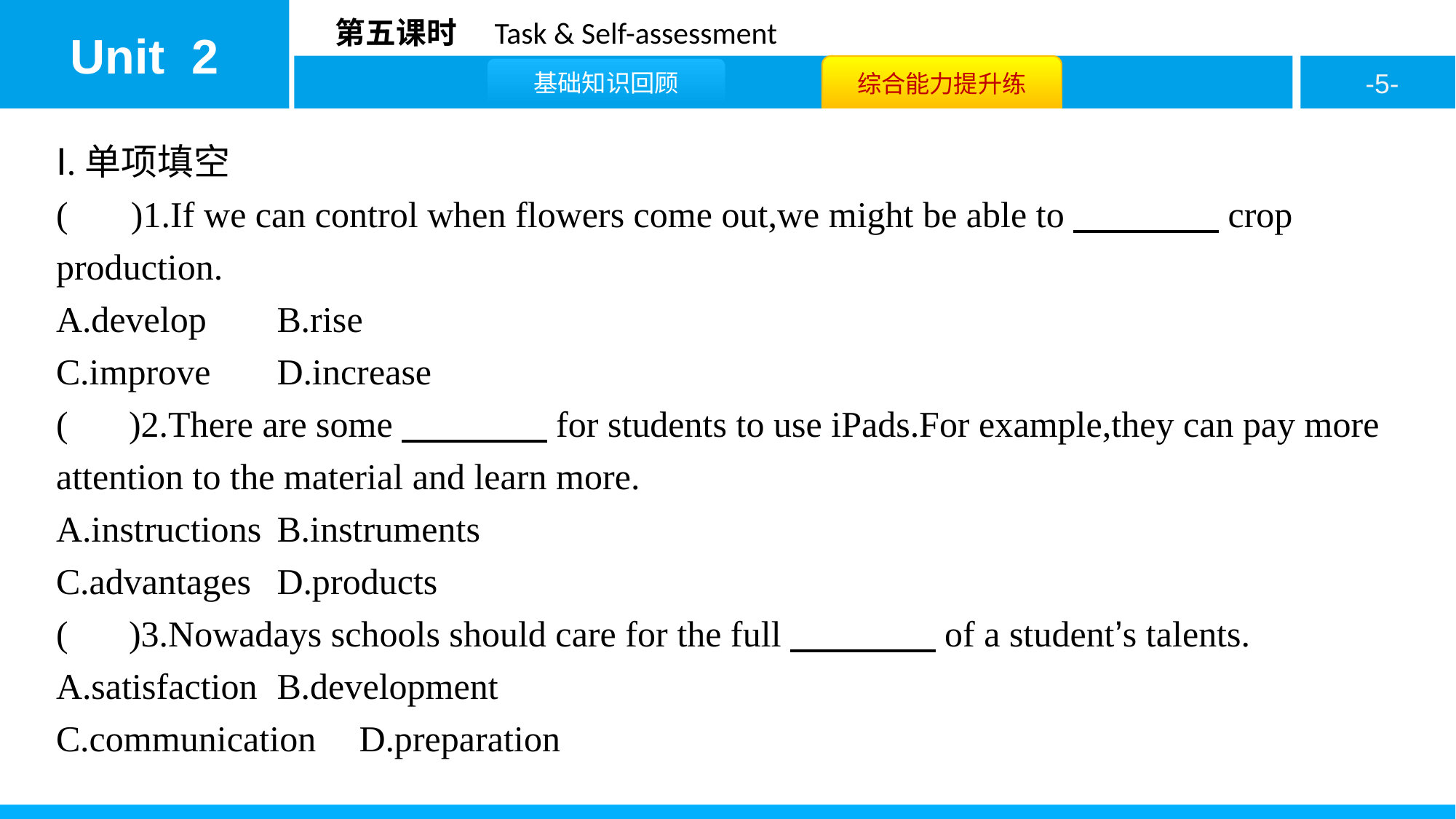

Ⅰ.单项填空
(  D  )1.If we can control when flowers come out,we might be able to　　　　crop production.
A.develop	B.rise
C.improve	D.increase
(  C  )2.There are some　　　　for students to use iPads.For example,they can pay more attention to the material and learn more.
A.instructions	B.instruments
C.advantages	D.products
(  B  )3.Nowadays schools should care for the full　　　　of a student’s talents.
A.satisfaction	B.development
C.communication	D.preparation